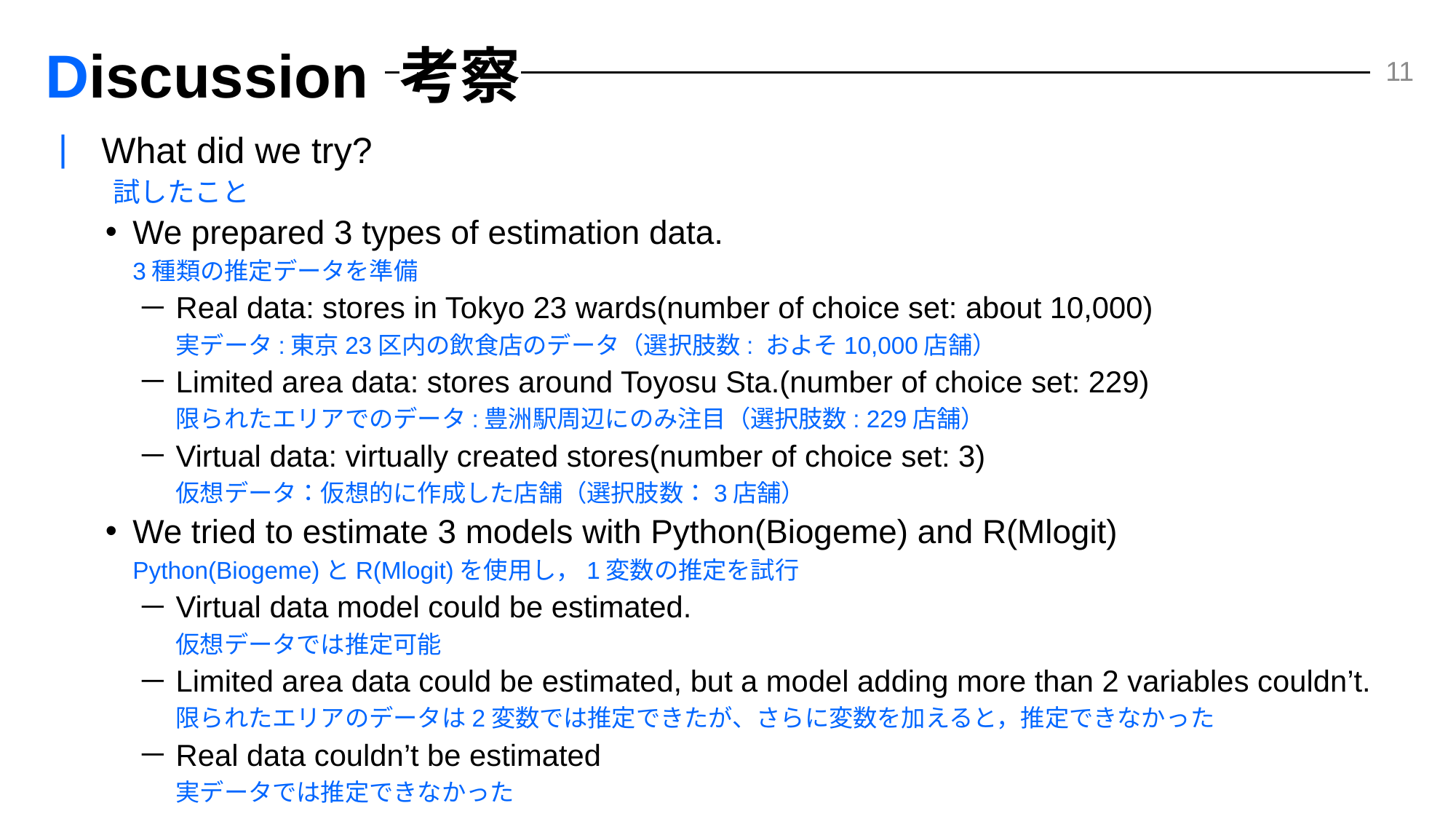

11
# Discussion 考察
What did we try?
試したこと
We prepared 3 types of estimation data.
3種類の推定データを準備
Real data: stores in Tokyo 23 wards(number of choice set: about 10,000)
実データ:東京23区内の飲食店のデータ（選択肢数: およそ10,000店舗）
Limited area data: stores around Toyosu Sta.(number of choice set: 229)
限られたエリアでのデータ:豊洲駅周辺にのみ注目（選択肢数: 229店舗）
Virtual data: virtually created stores(number of choice set: 3)
仮想データ：仮想的に作成した店舗（選択肢数：3店舗）
We tried to estimate 3 models with Python(Biogeme) and R(Mlogit)
Python(Biogeme)とR(Mlogit)を使用し，1変数の推定を試行
Virtual data model could be estimated.
仮想データでは推定可能
Limited area data could be estimated, but a model adding more than 2 variables couldn’t.
限られたエリアのデータは2変数では推定できたが、さらに変数を加えると，推定できなかった
Real data couldn’t be estimated
実データでは推定できなかった